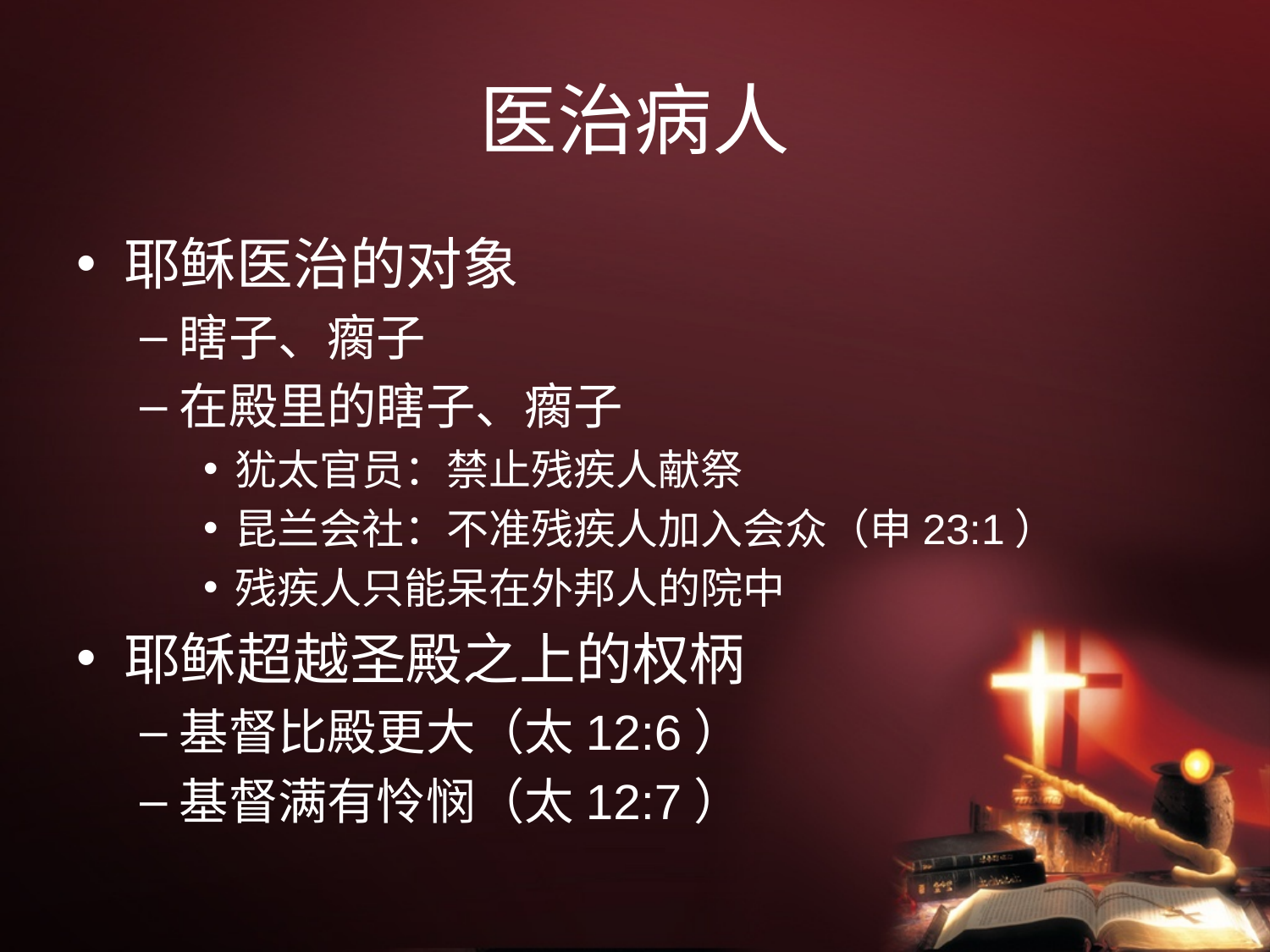

# 医治病人
耶稣医治的对象
瞎子、瘸子
在殿里的瞎子、瘸子
犹太官员：禁止残疾人献祭
昆兰会社：不准残疾人加入会众（申23:1）
残疾人只能呆在外邦人的院中
耶稣超越圣殿之上的权柄
基督比殿更大（太12:6）
基督满有怜悯（太12:7）